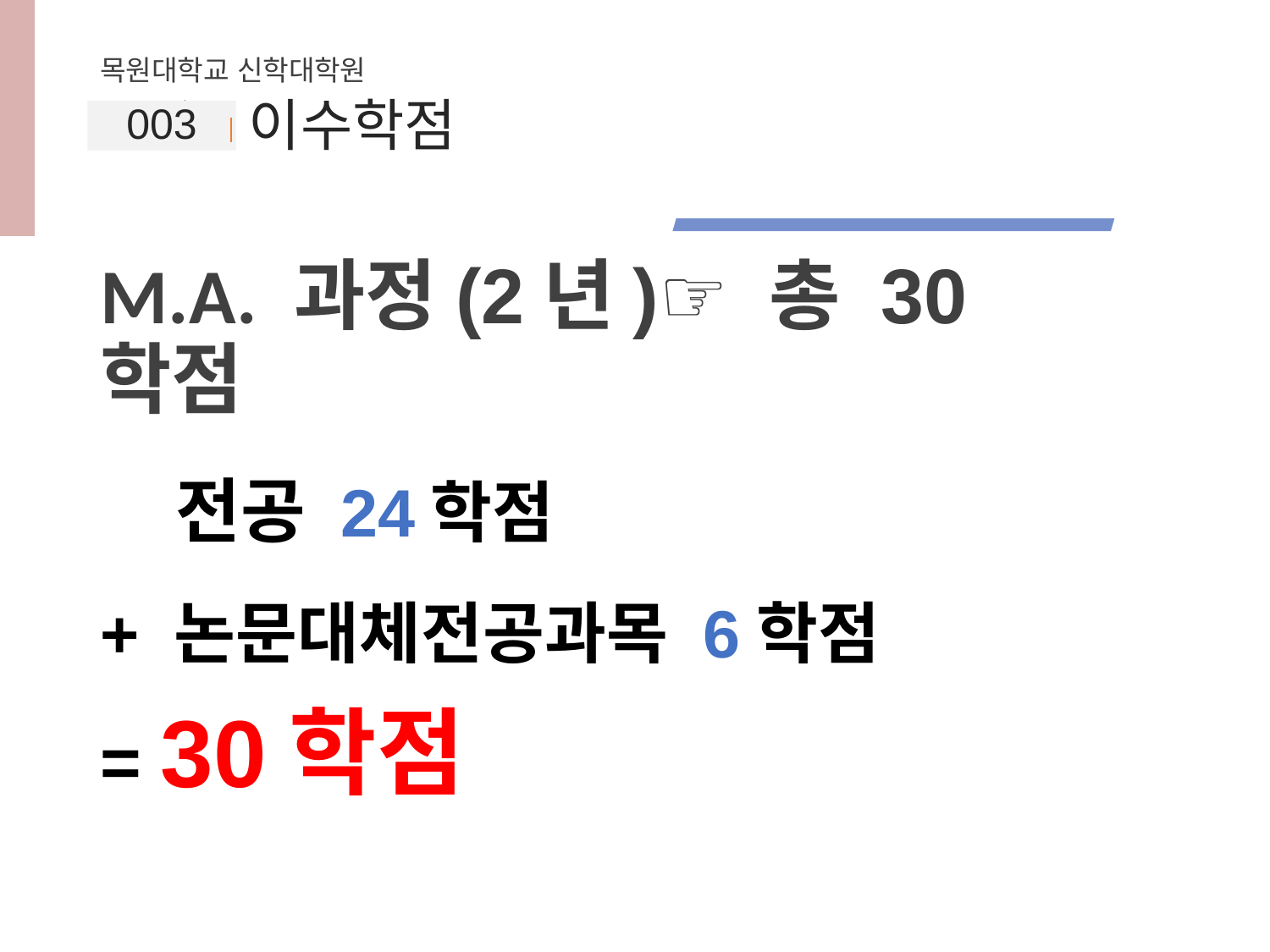

목원대학교 신학대학원
003
이수학점
M.A. 과정(2년)☞ 총 30학점
   전공 24학점
+ 논문대체전공과목 6학점

= 30학점